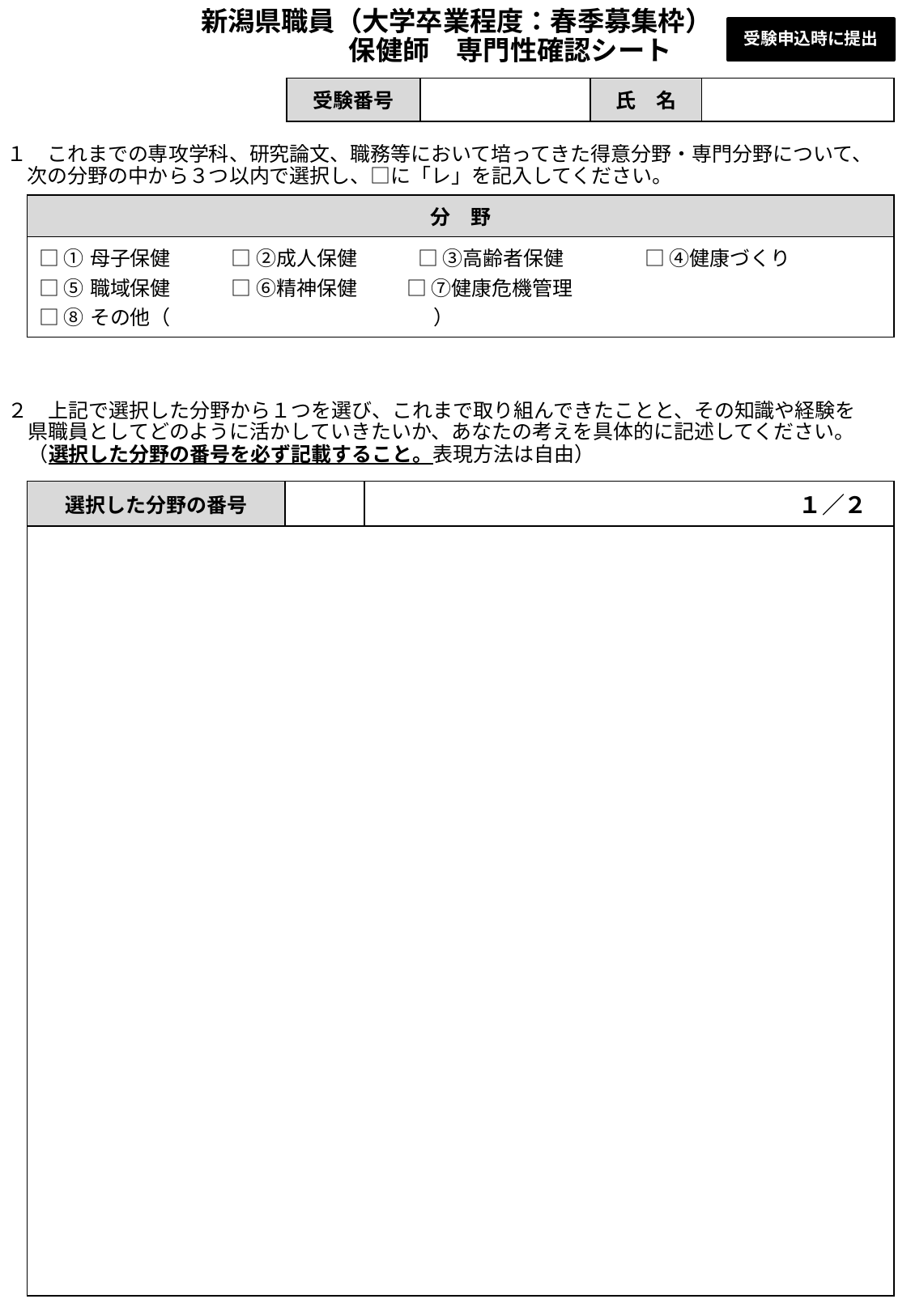

新潟県職員（大学卒業程度：春季募集枠）
　　　　保健師　専門性確認シート
受験申込時に提出
| 受験番号 |  | 氏　名 |  |
| --- | --- | --- | --- |
１　これまでの専攻学科、研究論文、職務等において培ってきた得意分野・専門分野について、
　次の分野の中から３つ以内で選択し、□に「レ」を記入してください。
| 分　野 |
| --- |
| □ ①母子保健　　　□ ②成人保健　　　□ ③高齢者保健　　　　□ ④健康づくり □ ⑤職域保健　　　□ ⑥精神保健　　 □ ⑦健康危機管理　　 □ ⑧その他（　　　　　　　　　　　　　） |
２　上記で選択した分野から１つを選び、これまで取り組んできたことと、その知識や経験を
　県職員としてどのように活かしていきたいか、あなたの考えを具体的に記述してください。
　（選択した分野の番号を必ず記載すること。表現方法は自由）
| 選択した分野の番号 |  | １／２ |
| --- | --- | --- |
|  |  |  |